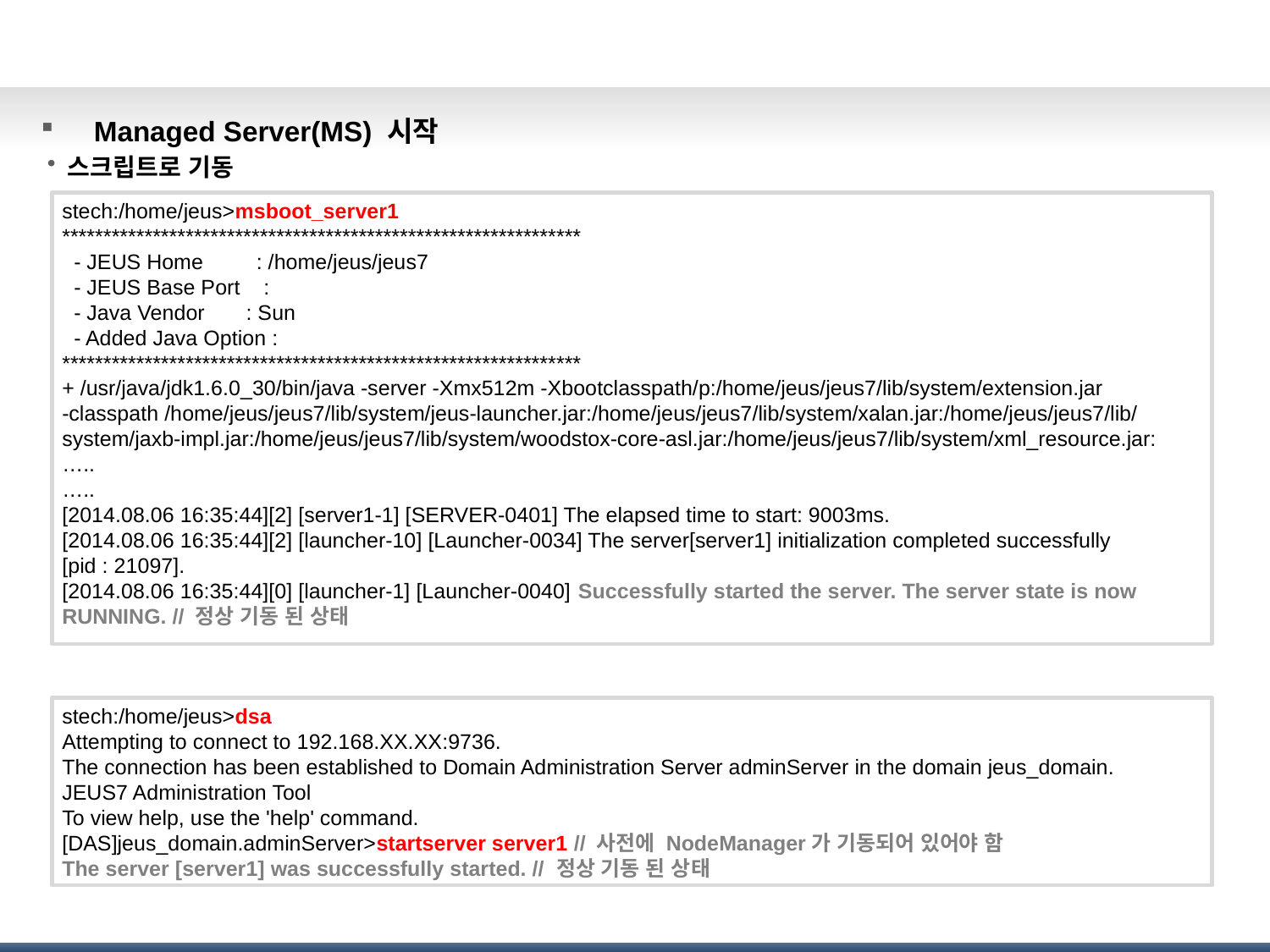

# Managed Server 기동/종료(1/3)
 Managed Server(MS) 시작
스크립트로 기동

DAS를 통해서 기동
stech:/home/jeus>msboot_server1
***************************************************************
  - JEUS Home         : /home/jeus/jeus7
  - JEUS Base Port    :
  - Java Vendor       : Sun
  - Added Java Option :
***************************************************************
+ /usr/java/jdk1.6.0_30/bin/java -server -Xmx512m -Xbootclasspath/p:/home/jeus/jeus7/lib/system/extension.jar
-classpath /home/jeus/jeus7/lib/system/jeus-launcher.jar:/home/jeus/jeus7/lib/system/xalan.jar:/home/jeus/jeus7/lib/
system/jaxb-impl.jar:/home/jeus/jeus7/lib/system/woodstox-core-asl.jar:/home/jeus/jeus7/lib/system/xml_resource.jar:
…..
…..
[2014.08.06 16:35:44][2] [server1-1] [SERVER-0401] The elapsed time to start: 9003ms.
[2014.08.06 16:35:44][2] [launcher-10] [Launcher-0034] The server[server1] initialization completed successfully
[pid : 21097].
[2014.08.06 16:35:44][0] [launcher-1] [Launcher-0040] Successfully started the server. The server state is now
RUNNING. // 정상 기동 된 상태
stech:/home/jeus>dsa
Attempting to connect to 192.168.XX.XX:9736.
The connection has been established to Domain Administration Server adminServer in the domain jeus_domain.
JEUS7 Administration Tool
To view help, use the 'help' command.
[DAS]jeus_domain.adminServer>startserver server1 // 사전에 NodeManager가 기동되어 있어야 함
The server [server1] was successfully started. // 정상 기동 된 상태